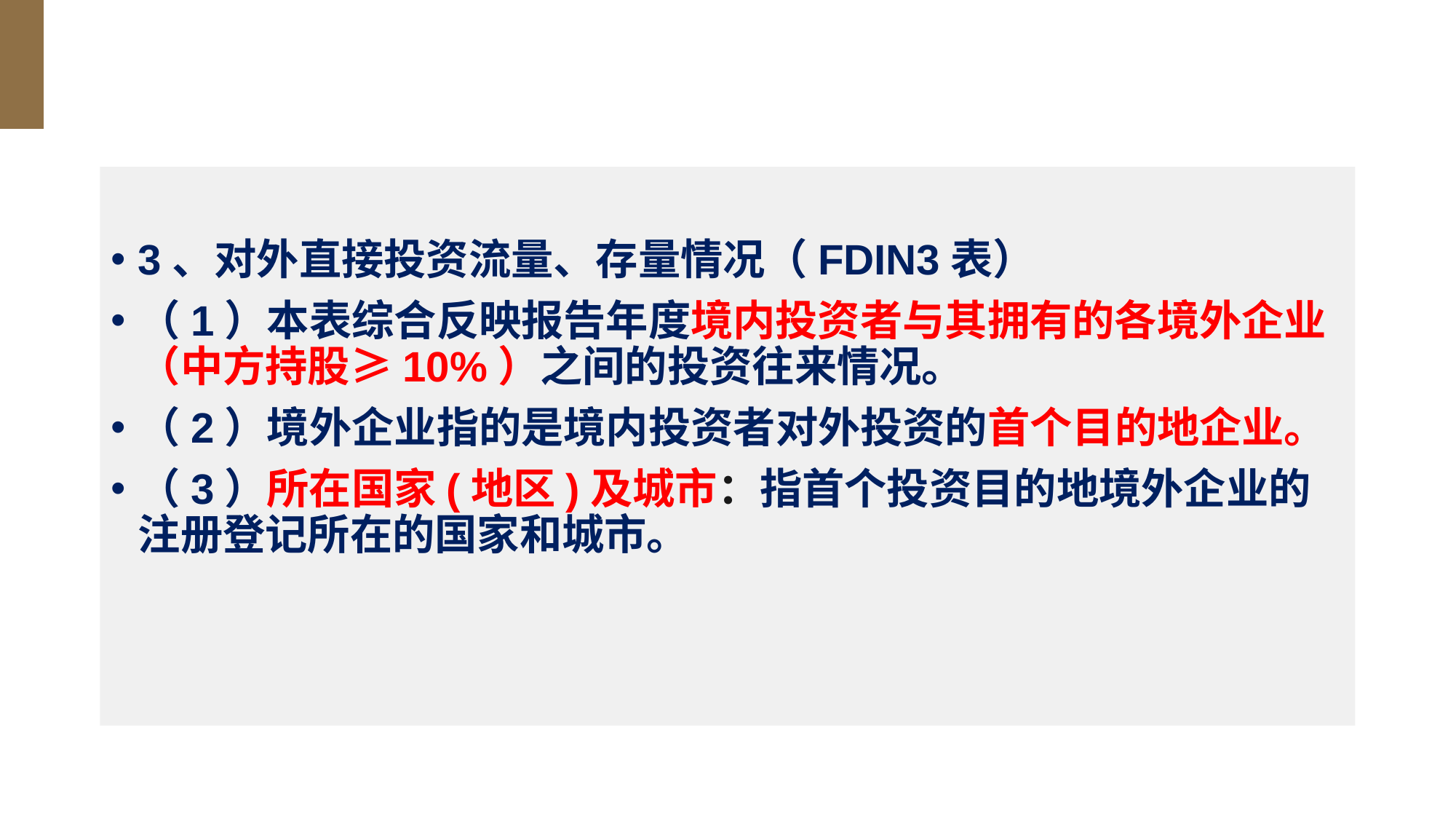

#

3、对外直接投资流量、存量情况（FDIN3表）
（1）本表综合反映报告年度境内投资者与其拥有的各境外企业（中方持股≥10%）之间的投资往来情况。
（2）境外企业指的是境内投资者对外投资的首个目的地企业。
（3）所在国家(地区)及城市：指首个投资目的地境外企业的注册登记所在的国家和城市。